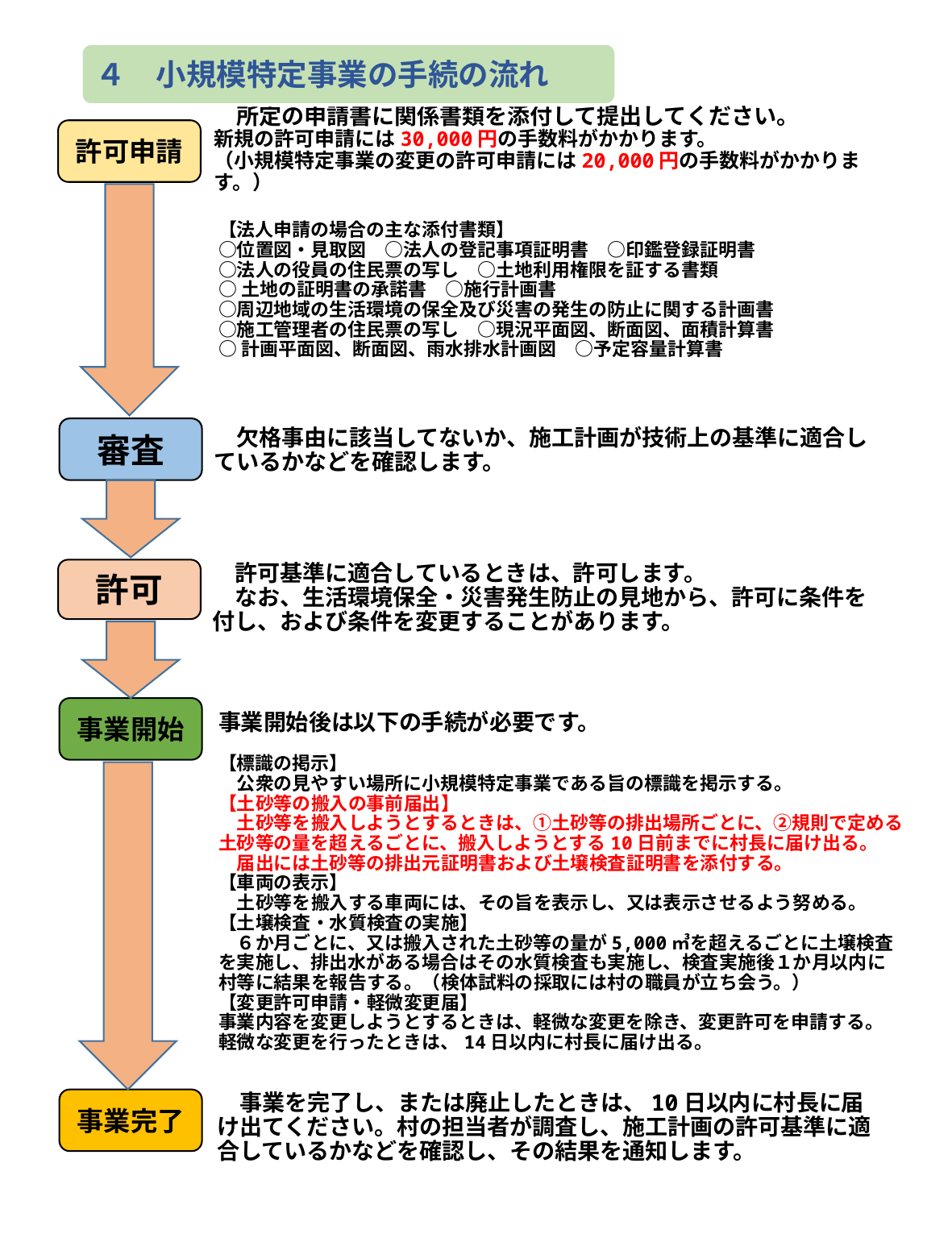

４　小規模特定事業の手続の流れ

　所定の申請書に関係書類を添付して提出してください。
新規の許可申請には30,000円の手数料がかかります。
（小規模特定事業の変更の許可申請には20,000円の手数料がかかります。）
許可申請

【法人申請の場合の主な添付書類】
○位置図・見取図　○法人の登記事項証明書　○印鑑登録証明書
○法人の役員の住民票の写し　○土地利用権限を証する書類
○土地の証明書の承諾書　○施行計画書
○周辺地域の生活環境の保全及び災害の発生の防止に関する計画書
○施工管理者の住民票の写し　○現況平面図、断面図、面積計算書
○計画平面図、断面図、雨水排水計画図　○予定容量計算書
審査
　欠格事由に該当してないか、施工計画が技術上の基準に適合しているかなどを確認します。

許可
　許可基準に適合しているときは、許可します。
　なお、生活環境保全・災害発生防止の見地から、許可に条件を付し、および条件を変更することがあります。

事業開始
事業開始後は以下の手続が必要です。
【標識の掲示】
　公衆の見やすい場所に小規模特定事業である旨の標識を掲示する。
【土砂等の搬入の事前届出】
　土砂等を搬入しようとするときは、①土砂等の排出場所ごとに、②規則で定める土砂等の量を超えるごとに、搬入しようとする10日前までに村長に届け出る。
　届出には土砂等の排出元証明書および土壌検査証明書を添付する。
【車両の表示】
　土砂等を搬入する車両には、その旨を表示し、又は表示させるよう努める。
【土壌検査・水質検査の実施】
　６か月ごとに、又は搬入された土砂等の量が5,000㎥を超えるごとに土壌検査を実施し、排出水がある場合はその水質検査も実施し、検査実施後１か月以内に村等に結果を報告する。（検体試料の採取には村の職員が立ち会う。）
【変更許可申請・軽微変更届】
事業内容を変更しようとするときは、軽微な変更を除き、変更許可を申請する。
軽微な変更を行ったときは、14日以内に村長に届け出る。

事業完了
　事業を完了し、または廃止したときは、10日以内に村長に届け出てください。村の担当者が調査し、施工計画の許可基準に適合しているかなどを確認し、その結果を通知します。